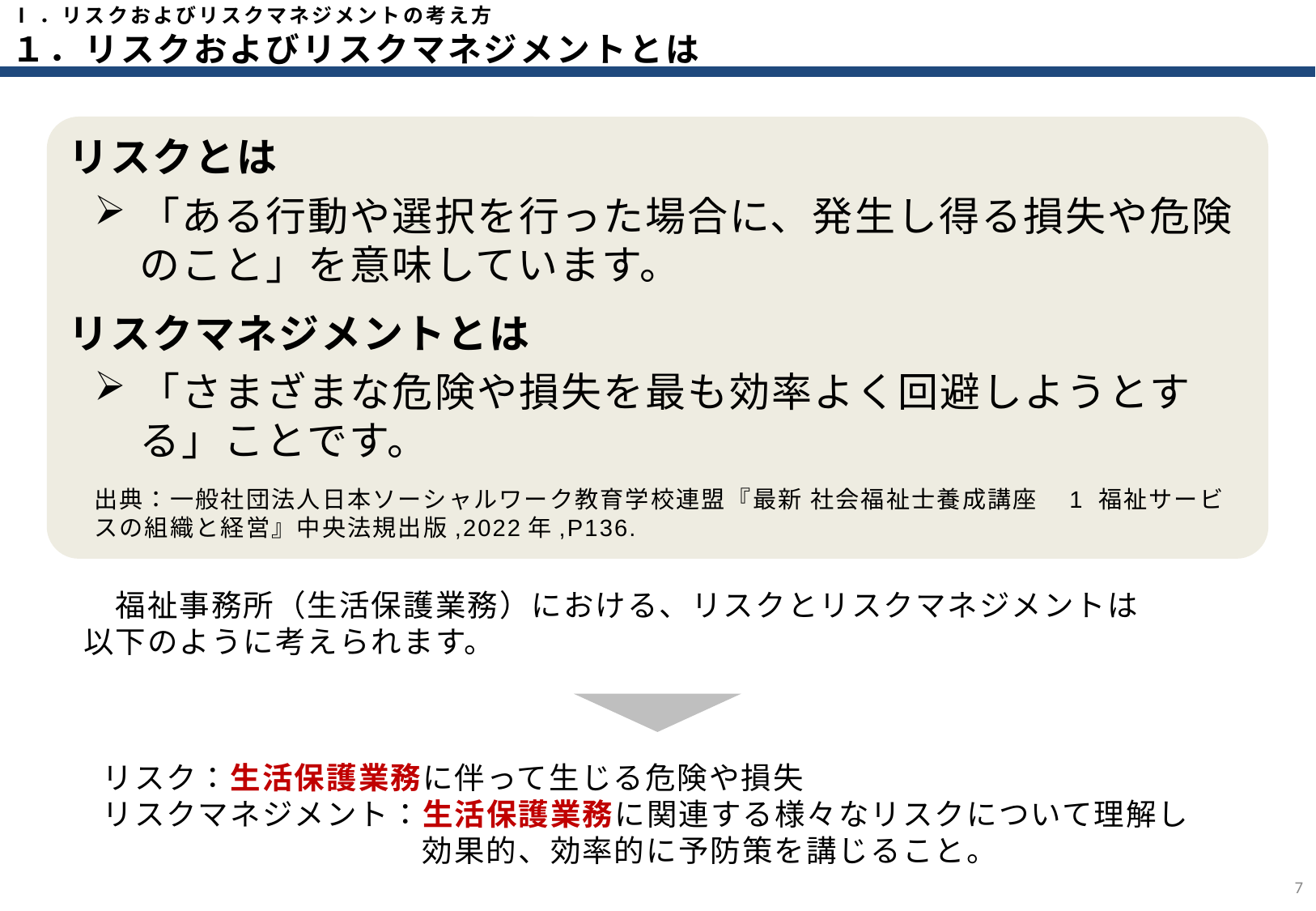

Ⅰ．リスクおよびリスクマネジメントの考え方
１．リスクおよびリスクマネジメントとは
リスクとは
「ある行動や選択を行った場合に、発生し得る損失や危険のこと」を意味しています。
リスクマネジメントとは
「さまざまな危険や損失を最も効率よく回避しようとする」ことです。
出典：一般社団法人日本ソーシャルワーク教育学校連盟『最新 社会福祉士養成講座　1 福祉サービスの組織と経営』中央法規出版,2022年,P136.
　福祉事務所（生活保護業務）における、リスクとリスクマネジメントは
以下のように考えられます。

リスク：生活保護業務に伴って生じる危険や損失
リスクマネジメント：生活保護業務に関連する様々なリスクについて理解し
　　　　　　　　　　効果的、効率的に予防策を講じること。
7